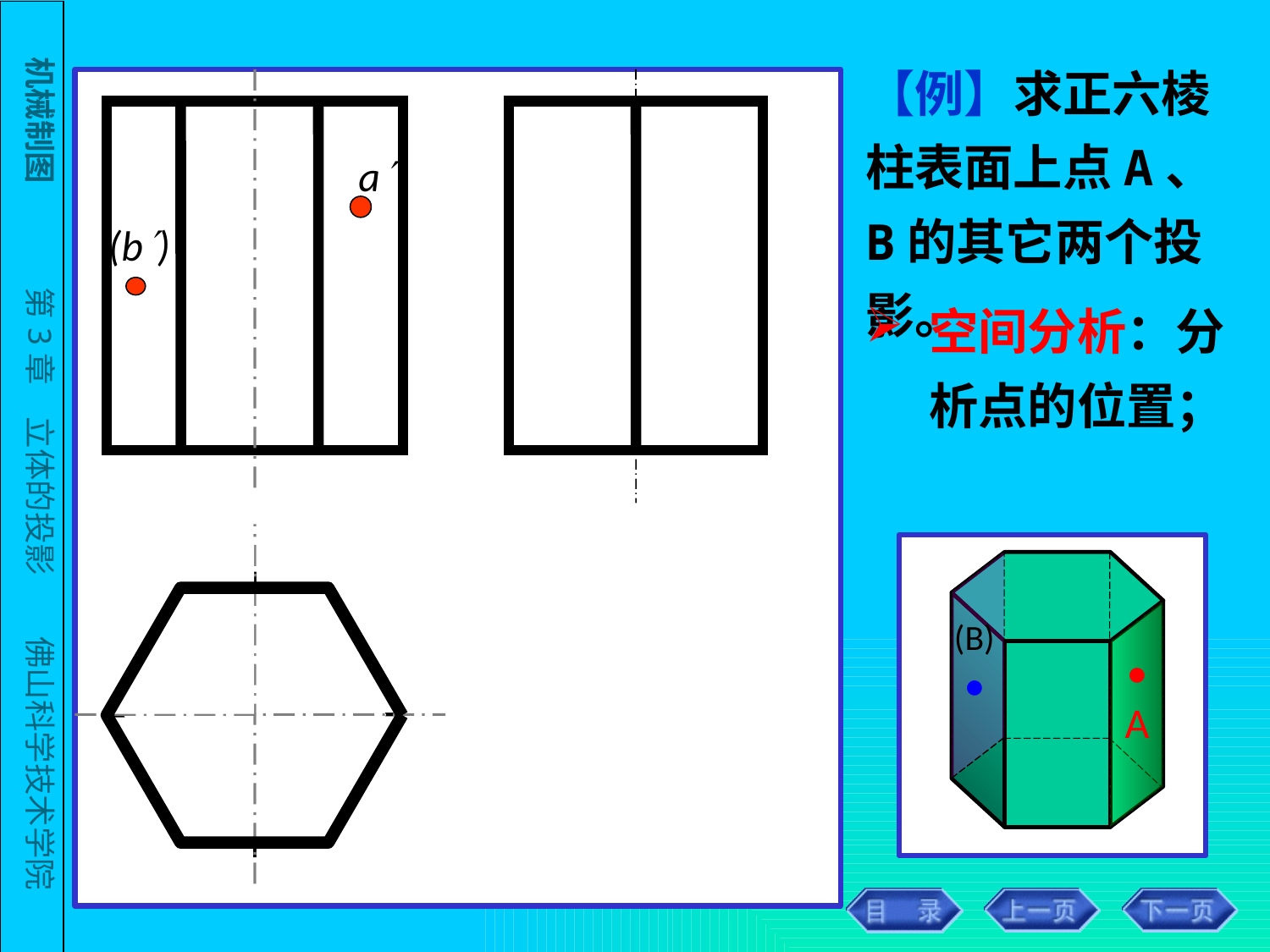

【例】求正六棱柱表面上点A、B的其它两个投影。

a′

(b′)

空间分析：分析点的位置；

(B)
•
•
A